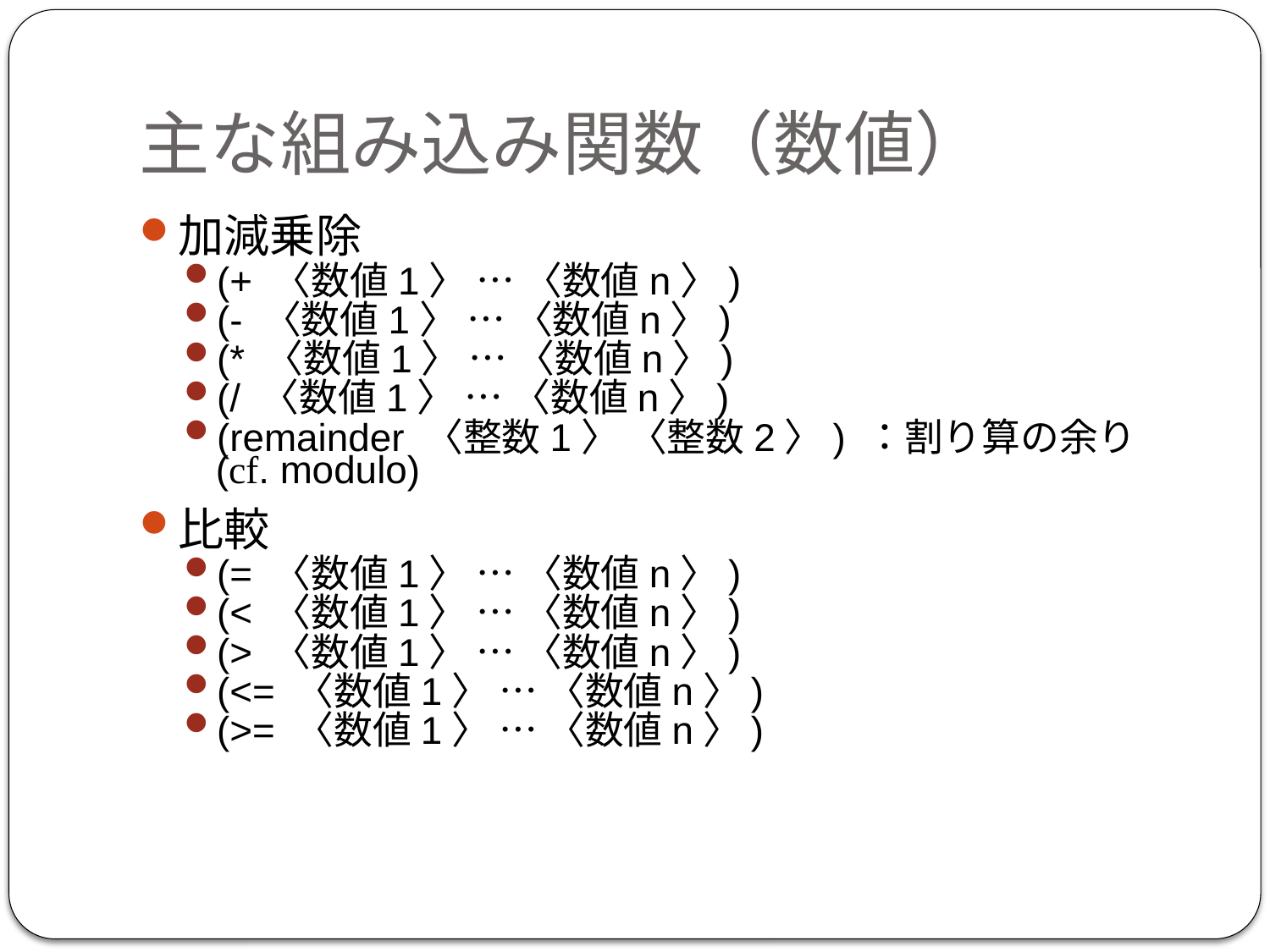

# 主な組み込み関数（数値）
加減乗除
(+ 〈数値1〉 … 〈数値n〉)
(- 〈数値1〉 … 〈数値n〉)
(* 〈数値1〉 … 〈数値n〉)
(/ 〈数値1〉 … 〈数値n〉)
(remainder 〈整数1〉 〈整数2〉) ：割り算の余り (cf. modulo)
比較
(= 〈数値1〉 … 〈数値n〉)
(< 〈数値1〉 … 〈数値n〉)
(> 〈数値1〉 … 〈数値n〉)
(<= 〈数値1〉 … 〈数値n〉)
(>= 〈数値1〉 … 〈数値n〉)